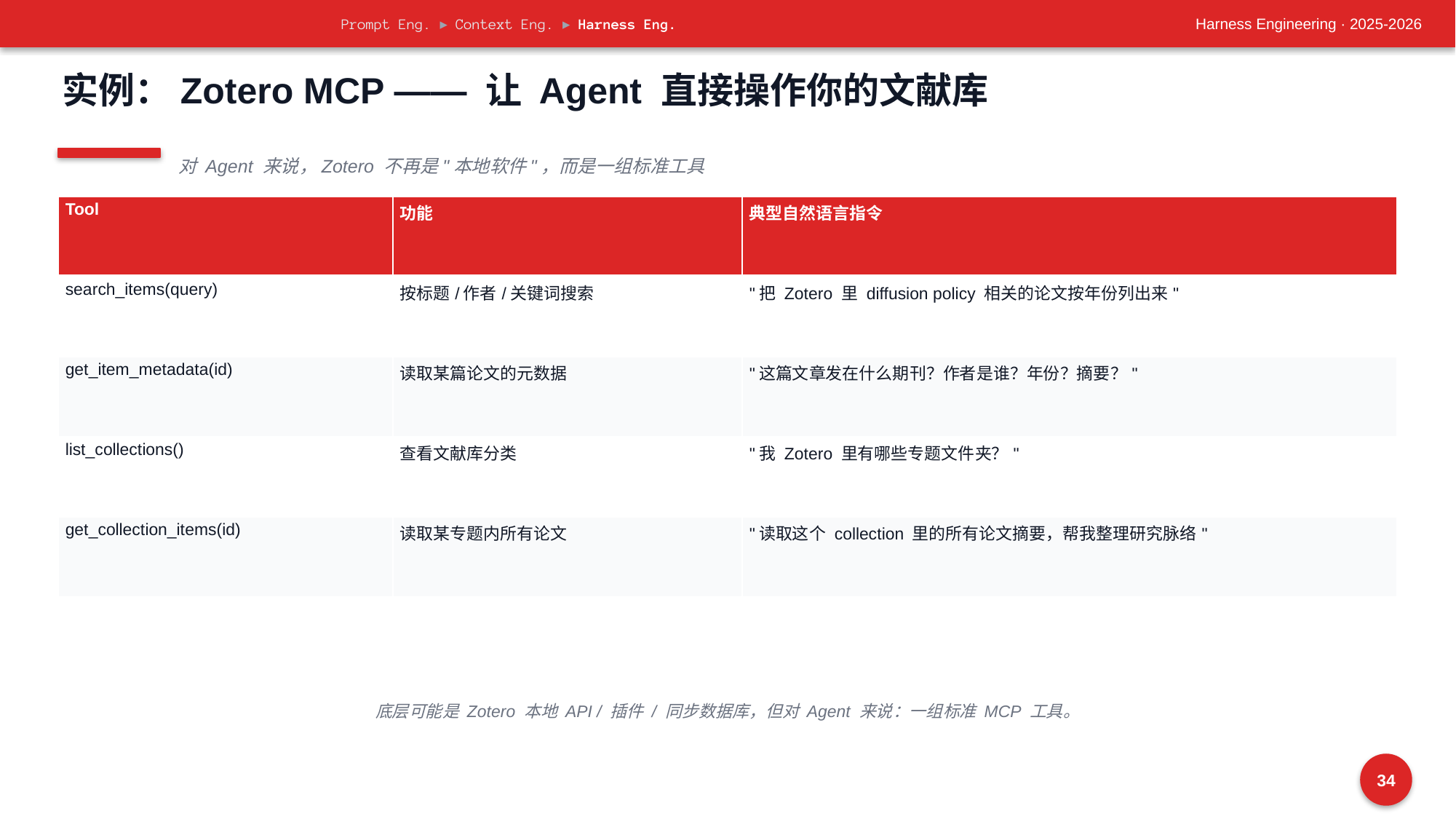

Prompt Eng.  ▸  Context Eng.  ▸  Harness Eng.
Harness Engineering · 2025-2026
实例：Zotero MCP —— 让 Agent 直接操作你的文献库
对 Agent 来说，Zotero 不再是"本地软件"，而是一组标准工具

| Tool | 功能 | 典型自然语言指令 |
| --- | --- | --- |
| search\_items(query) | 按标题/作者/关键词搜索 | "把 Zotero 里 diffusion policy 相关的论文按年份列出来" |
| get\_item\_metadata(id) | 读取某篇论文的元数据 | "这篇文章发在什么期刊？作者是谁？年份？摘要？" |
| list\_collections() | 查看文献库分类 | "我 Zotero 里有哪些专题文件夹？" |
| get\_collection\_items(id) | 读取某专题内所有论文 | "读取这个 collection 里的所有论文摘要，帮我整理研究脉络" |
底层可能是 Zotero 本地 API / 插件 / 同步数据库，但对 Agent 来说：一组标准 MCP 工具。

34